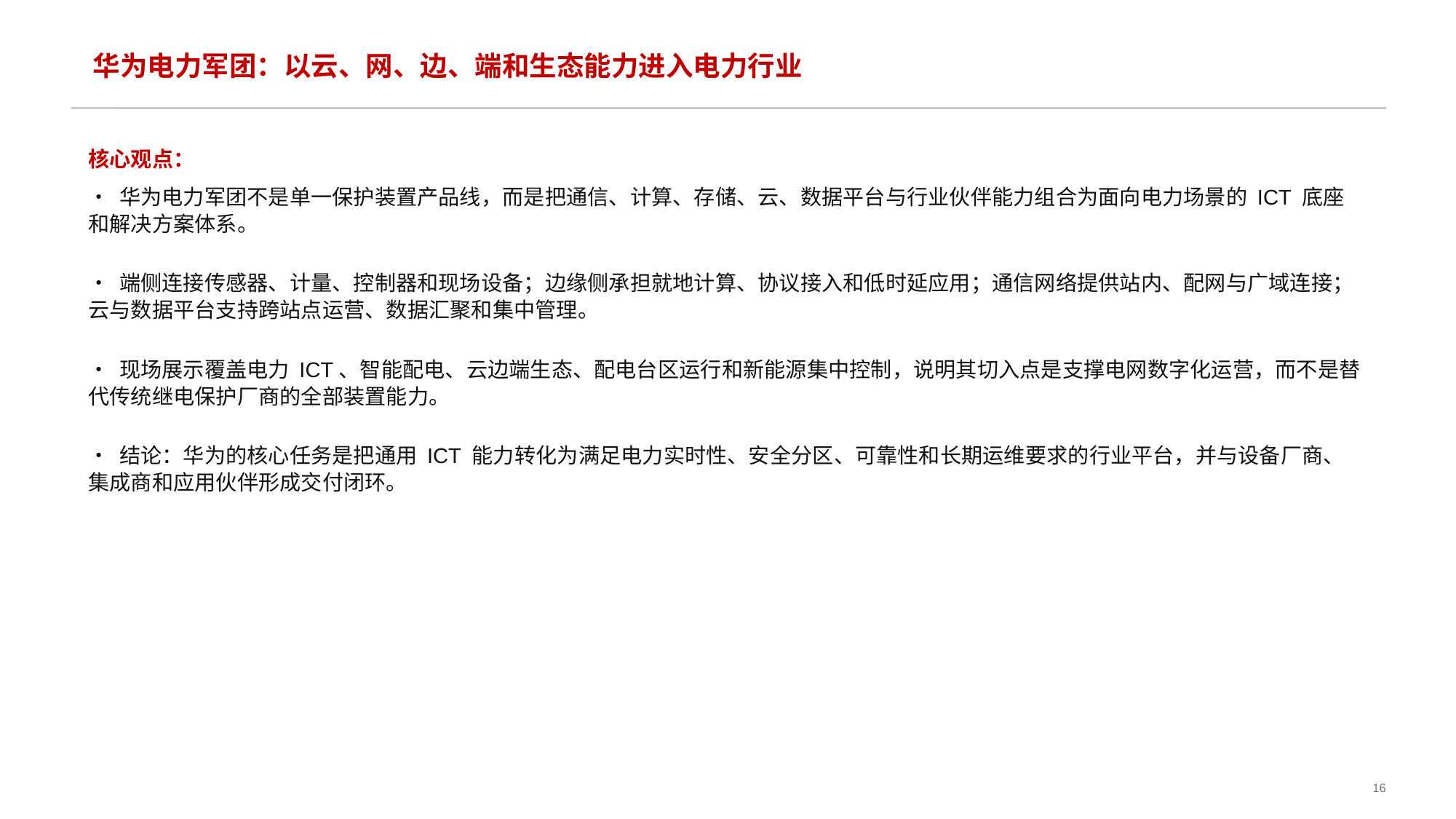

华为电力军团：以云、网、边、端和生态能力进入电力行业

核心观点：
• 华为电力军团不是单一保护装置产品线，而是把通信、计算、存储、云、数据平台与行业伙伴能力组合为面向电力场景的 ICT 底座和解决方案体系。
• 端侧连接传感器、计量、控制器和现场设备；边缘侧承担就地计算、协议接入和低时延应用；通信网络提供站内、配网与广域连接；云与数据平台支持跨站点运营、数据汇聚和集中管理。
• 现场展示覆盖电力 ICT、智能配电、云边端生态、配电台区运行和新能源集中控制，说明其切入点是支撑电网数字化运营，而不是替代传统继电保护厂商的全部装置能力。
• 结论：华为的核心任务是把通用 ICT 能力转化为满足电力实时性、安全分区、可靠性和长期运维要求的行业平台，并与设备厂商、集成商和应用伙伴形成交付闭环。
16